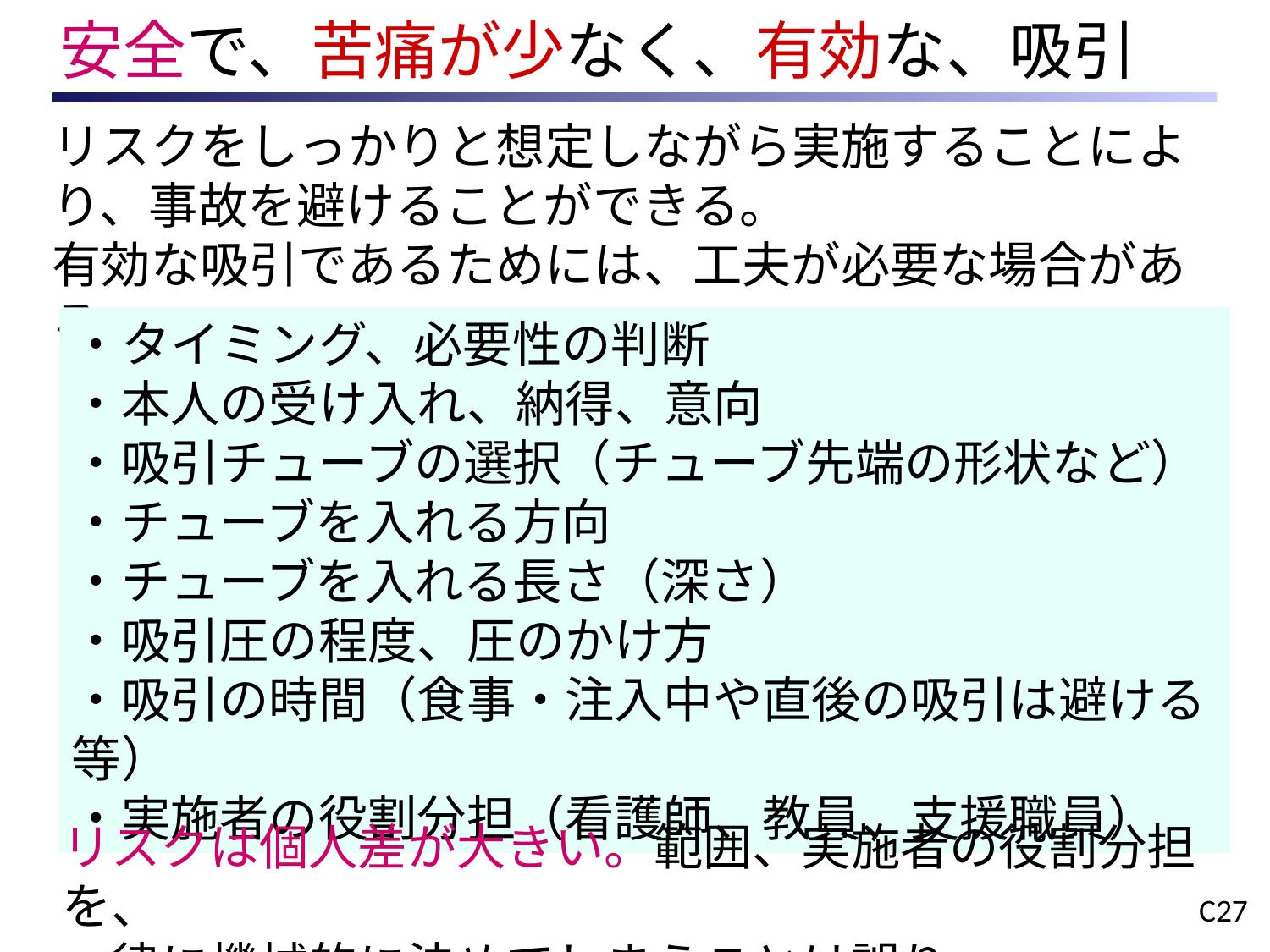

安全で、苦痛が少なく、有効な、吸引

リスクをしっかりと想定しながら実施することにより、事故を避けることができる。
有効な吸引であるためには、工夫が必要な場合がある。
・タイミング、必要性の判断
・本人の受け入れ、納得、意向
・吸引チューブの選択（チューブ先端の形状など）
・チューブを入れる方向
・チューブを入れる長さ（深さ）
・吸引圧の程度、圧のかけ方
・吸引の時間（食事・注入中や直後の吸引は避ける等）
・実施者の役割分担（看護師、教員、支援職員）
リスクは個人差が大きい。範囲、実施者の役割分担を、
一律に機械的に決めてしまうことは誤り。
C27